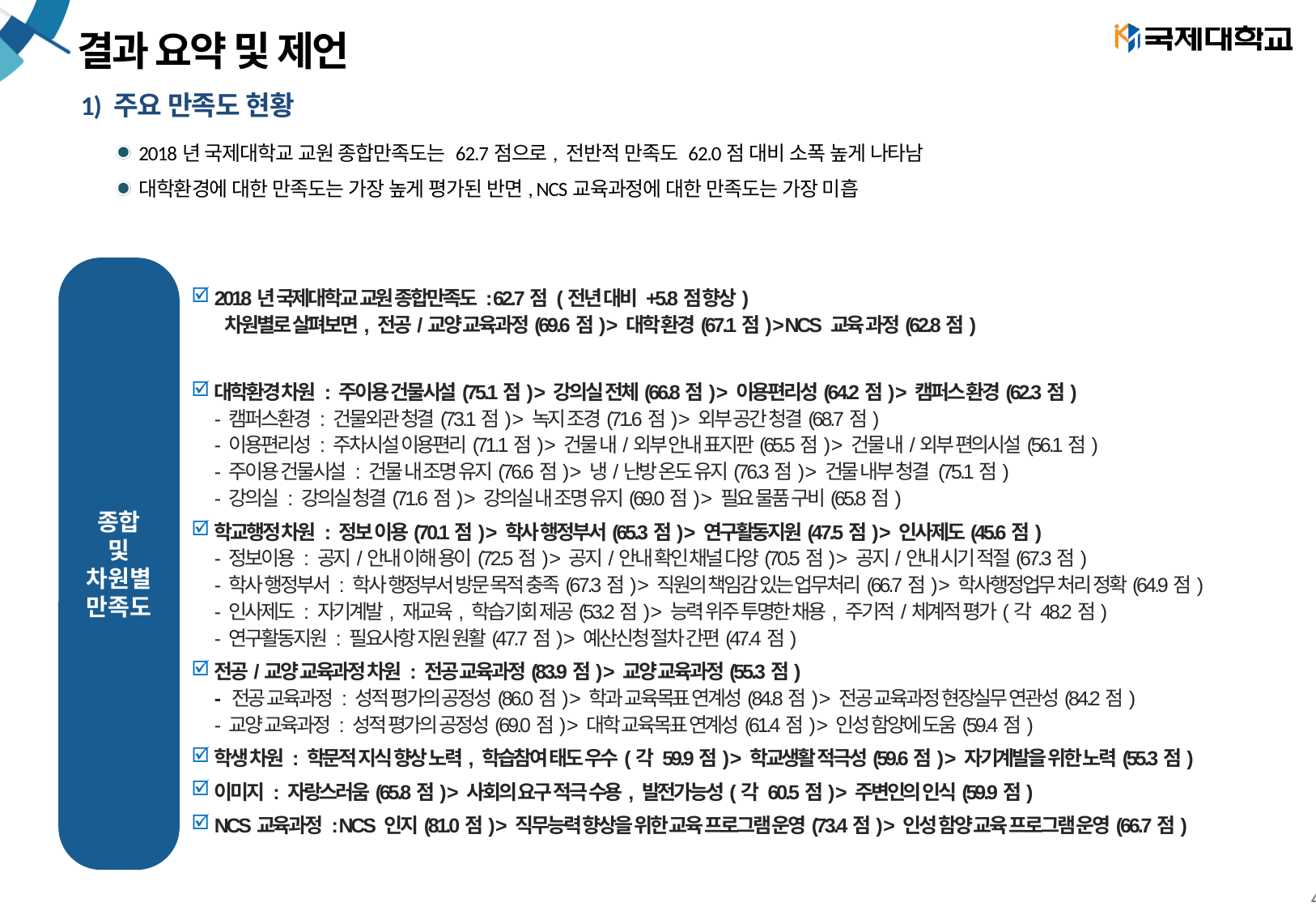

# 결과 요약 및 제언
1) 주요 만족도 현황
2018년 국제대학교 교원 종합만족도는 62.7점으로, 전반적 만족도 62.0점 대비 소폭 높게 나타남
대학환경에 대한 만족도는 가장 높게 평가된 반면, NCS교육과정에 대한 만족도는 가장 미흡

종합 및
차원별
만족도
2018년 국제대학교 교원 종합만족도 : 62.7점 (전년 대비 +5.8점 향상)
 차원별로 살펴보면, 전공/교양 교육과정(69.6점) > 대학 환경(67.1점) > NCS 교육 과정(62.8점)

대학환경 차원 : 주이용 건물시설(75.1점) > 강의실 전체(66.8점) > 이용편리성(64.2점) > 캠퍼스 환경(62.3점)
- 캠퍼스환경 : 건물외관 청결(73.1점) > 녹지 조경(71.6점) > 외부 공간 청결(68.7점)
- 이용편리성 : 주차시설 이용편리(71.1점) > 건물 내/외부 안내 표지판(65.5점) > 건물 내/외부 편의시설(56.1점)
- 주이용 건물시설 : 건물 내 조명 유지(76.6점) > 냉/난방 온도 유지(76.3점) > 건물 내부 청결 (75.1점)
- 강의실 : 강의실 청결(71.6점) > 강의실 내 조명 유지(69.0점) > 필요 물품 구비(65.8점)
학교행정 차원 : 정보 이용(70.1점) > 학사 행정부서(65.3점) > 연구활동지원(47.5점) > 인사제도(45.6점)
- 정보이용 : 공지/안내 이해 용이(72.5점) > 공지/안내 확인 채널 다양(70.5점) > 공지/안내 시기 적절(67.3점)
- 학사 행정부서 : 학사 행정부서 방문 목적 충족(67.3점) > 직원의 책임감 있는 업무처리(66.7점) > 학사행정업무 처리 정확(64.9점)
- 인사제도 : 자기계발, 재교육, 학습기회 제공(53.2점) > 능력 위주 투명한 채용, 주기적/체계적 평가(각 48.2점)
- 연구활동지원 : 필요사항 지원 원활(47.7점) > 예산신청 절차 간편(47.4점)
전공/교양 교육과정 차원 : 전공 교육과정(83.9점) > 교양 교육과정(55.3점)
- 전공 교육과정 : 성적 평가의 공정성(86.0점) > 학과 교육목표 연계성(84.8점) > 전공 교육과정 현장실무 연관성(84.2점)
- 교양 교육과정 : 성적 평가의 공정성(69.0점) > 대학 교육목표 연계성(61.4점) > 인성 함양에 도움(59.4점)
학생 차원 : 학문적 지식 향상 노력, 학습참여 태도 우수(각 59.9점) > 학교생활 적극성(59.6점) > 자기계발을 위한 노력(55.3점)
이미지 : 자랑스러움(65.8점) > 사회의 요구 적극 수용, 발전가능성(각 60.5점) > 주변인의 인식(59.9점)
NCS교육과정 : NCS 인지(81.0점) > 직무능력 향상을 위한 교육 프로그램 운영(73.4점) > 인성 함양 교육 프로그램 운영(66.7점)